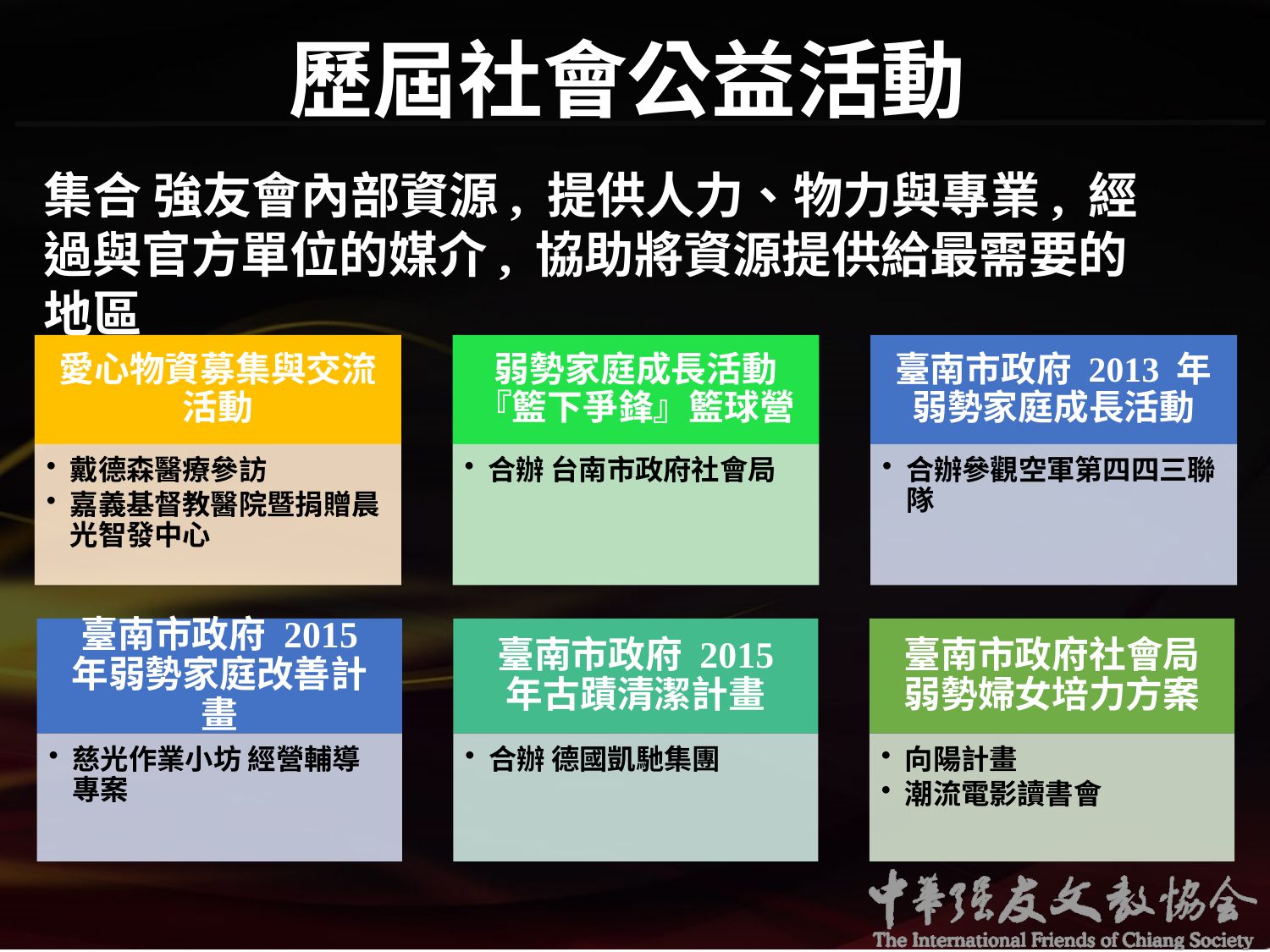

歷屆社會公益活動
集合 強友會內部資源, 提供人力、物力與專業, 經過與官方單位的媒介, 協助將資源提供給最需要的地區

愛心物資募集與交流活動
戴德森醫療參訪
嘉義基督教醫院暨捐贈晨光智發中心
弱勢家庭成長活動『籃下爭鋒』籃球營
合辦 台南市政府社會局
臺南市政府 2013 年弱勢家庭成長活動
合辦參觀空軍第四四三聯隊
臺南市政府 2015 年弱勢家庭改善計畫
慈光作業小坊 經營輔導專案
臺南市政府 2015 年古蹟清潔計畫
合辦 德國凱馳集團
臺南市政府社會局弱勢婦女培力方案
向陽計畫
潮流電影讀書會